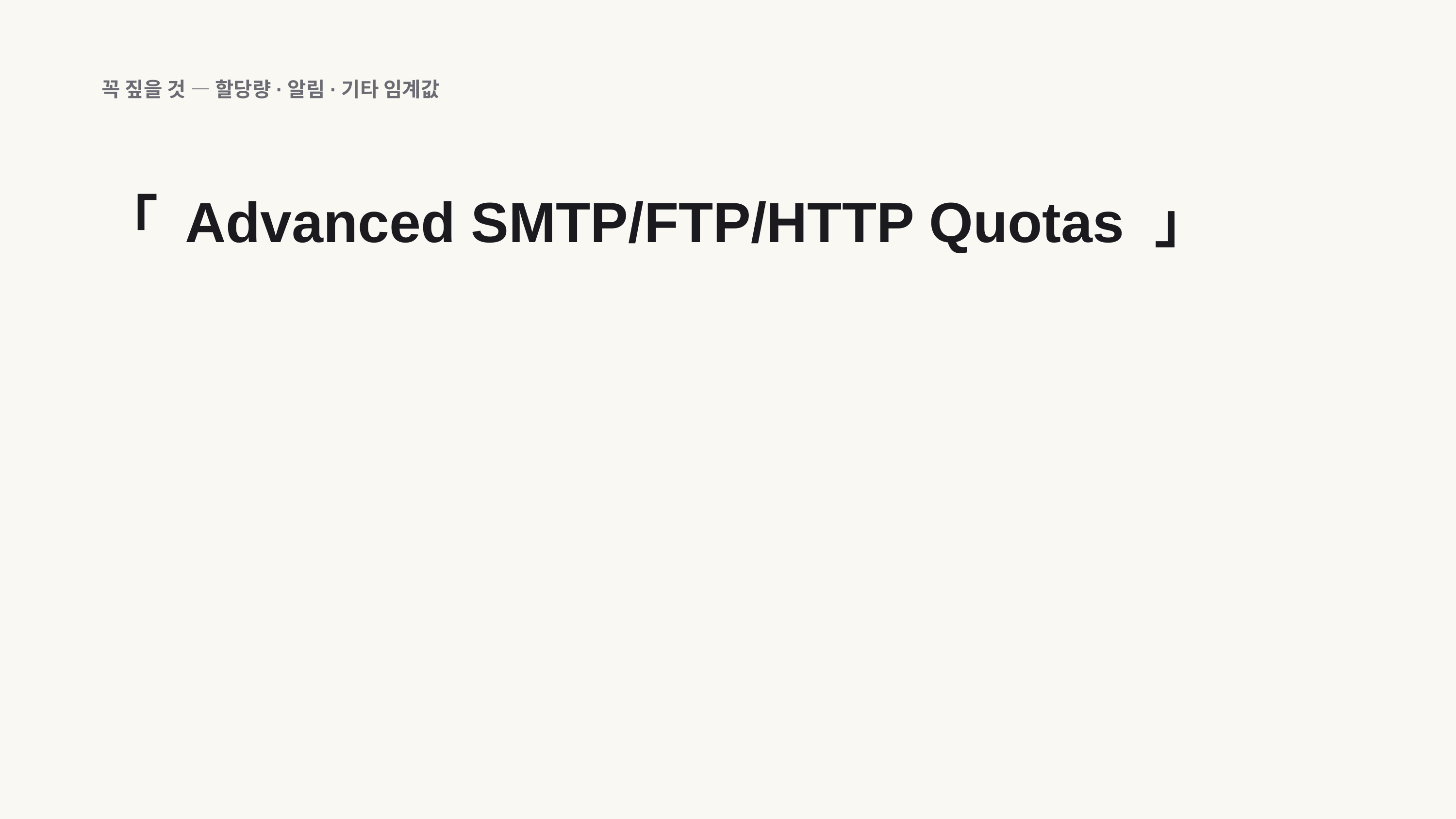

꼭 짚을 것 — 할당량·알림·기타 임계값
「 Advanced SMTP/FTP/HTTP Quotas 」